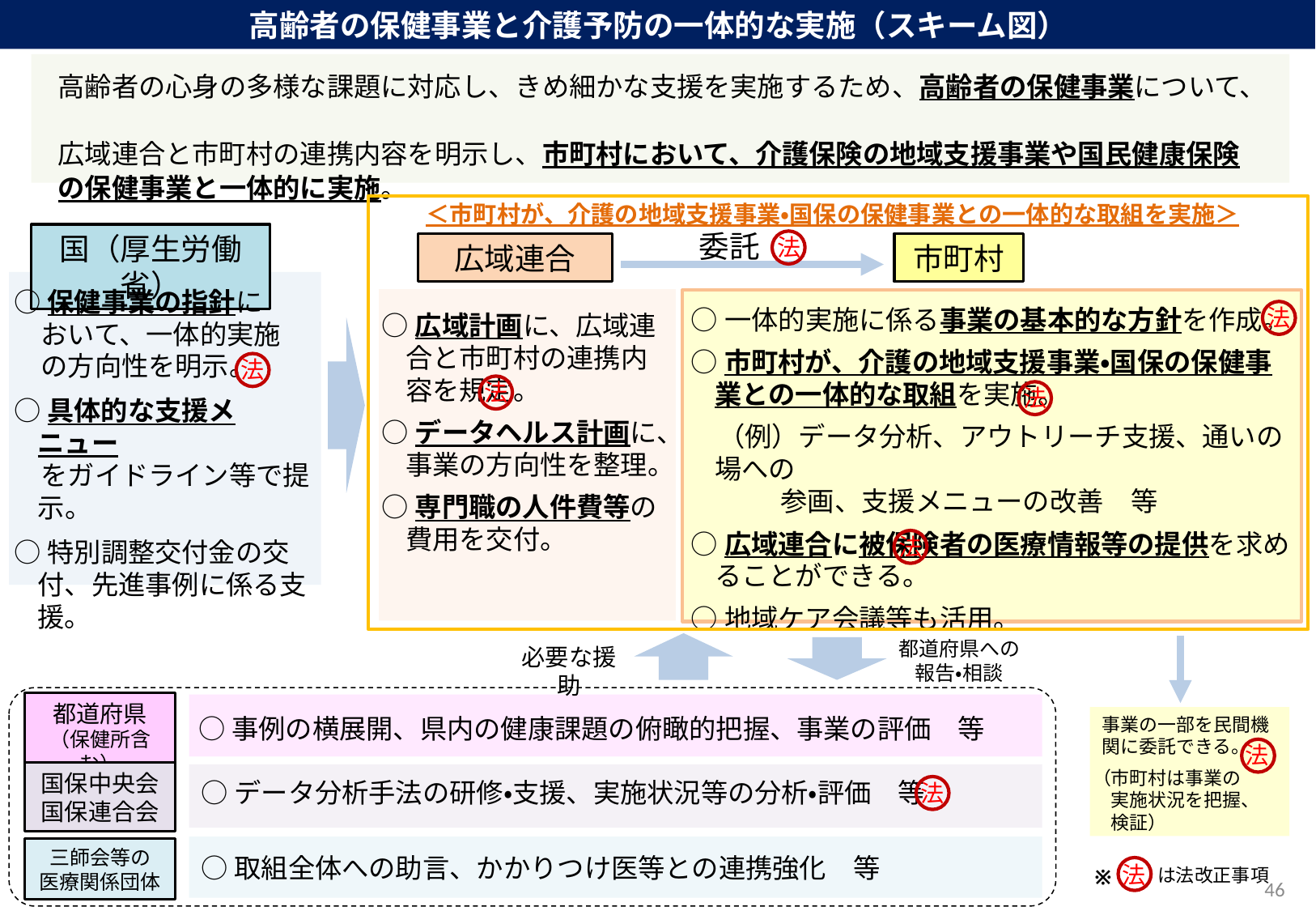

高齢者の保健事業と介護予防の一体的な実施（スキーム図）

高齢者の心身の多様な課題に対応し、きめ細かな支援を実施するため、高齢者の保健事業について、
広域連合と市町村の連携内容を明示し、市町村において、介護保険の地域支援事業や国民健康保険の保健事業と一体的に実施。
＜市町村が、介護の地域支援事業・国保の保健事業との一体的な取組を実施＞

委託
国（厚生労働省）
法

広域連合
市町村

○保健事業の指針に
　おいて、一体的実施
　の方向性を明示。

○具体的な支援メニュー
　をガイドライン等で提示。

○特別調整交付金の交付、先進事例に係る支援。

○一体的実施に係る事業の基本的な方針を作成。
○市町村が、介護の地域支援事業・国保の保健事業との一体的な取組を実施。
　（例）データ分析、アウトリーチ支援、通いの場への
　　  参画、支援メニューの改善　等
○広域連合に被保険者の医療情報等の提供を求めることができる。
○地域ケア会議等も活用。
法

○広域計画に、広域連合と市町村の連携内容を規定。
○データヘルス計画に、事業の方向性を整理。
○専門職の人件費等の費用を交付。
法

法

法

法

都道府県への
報告・相談

必要な援助

都道府県
（保健所含む）

○事例の横展開、県内の健康課題の俯瞰的把握、事業の評価　等
事業の一部を民間機関に委託できる。

法

（市町村は事業の
　実施状況を把握、
　検証）
国保中央会国保連合会

○データ分析手法の研修・支援、実施状況等の分析・評価　等
法

三師会等の
医療関係団体
○取組全体への助言、かかりつけ医等との連携強化　等
法

は法改正事項
※
46